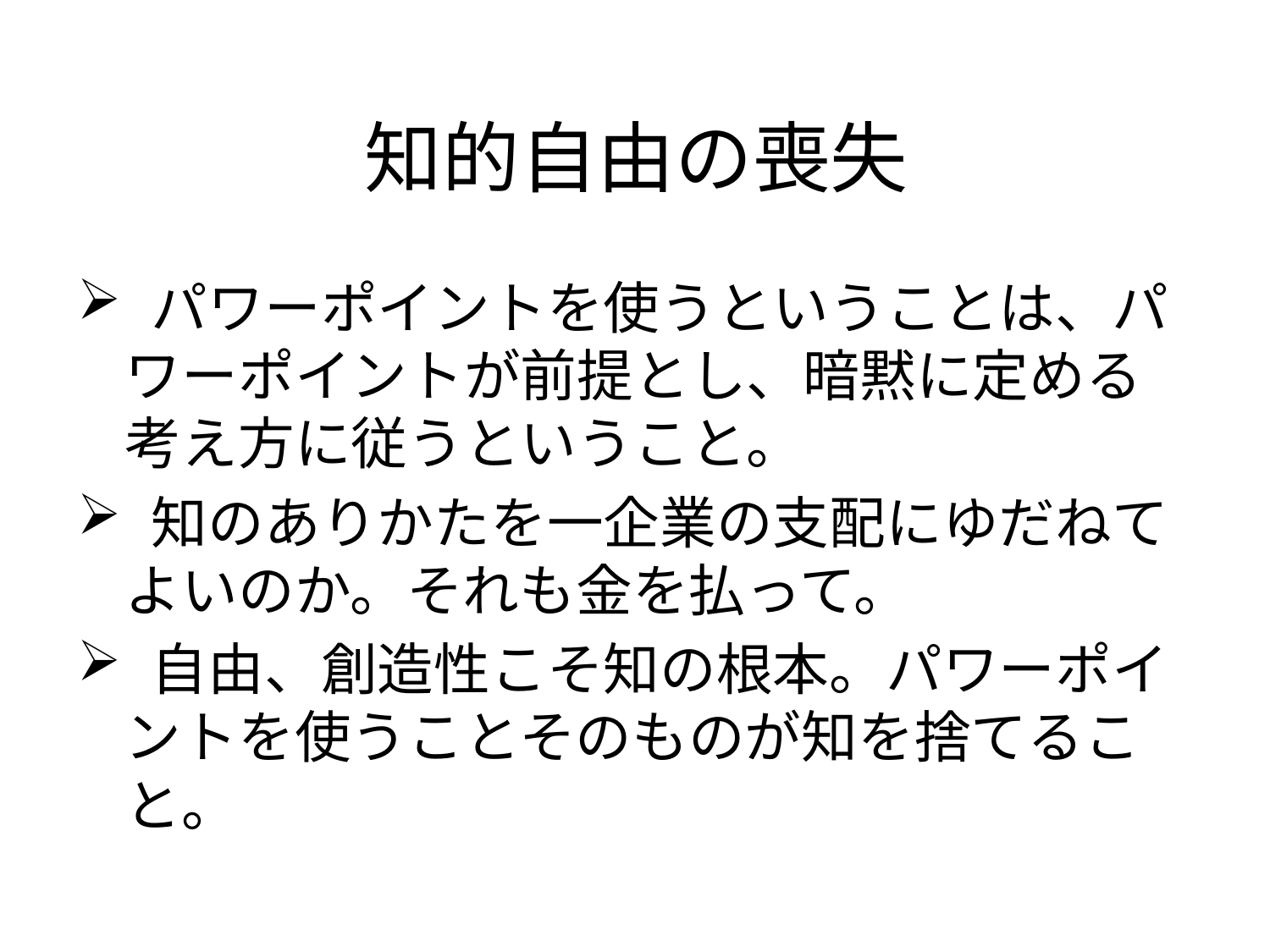

# 知的自由の喪失
 パワーポイントを使うということは、パワーポイントが前提とし、暗黙に定める考え方に従うということ。
 知のありかたを一企業の支配にゆだねてよいのか。それも金を払って。
 自由、創造性こそ知の根本。パワーポイントを使うことそのものが知を捨てること。